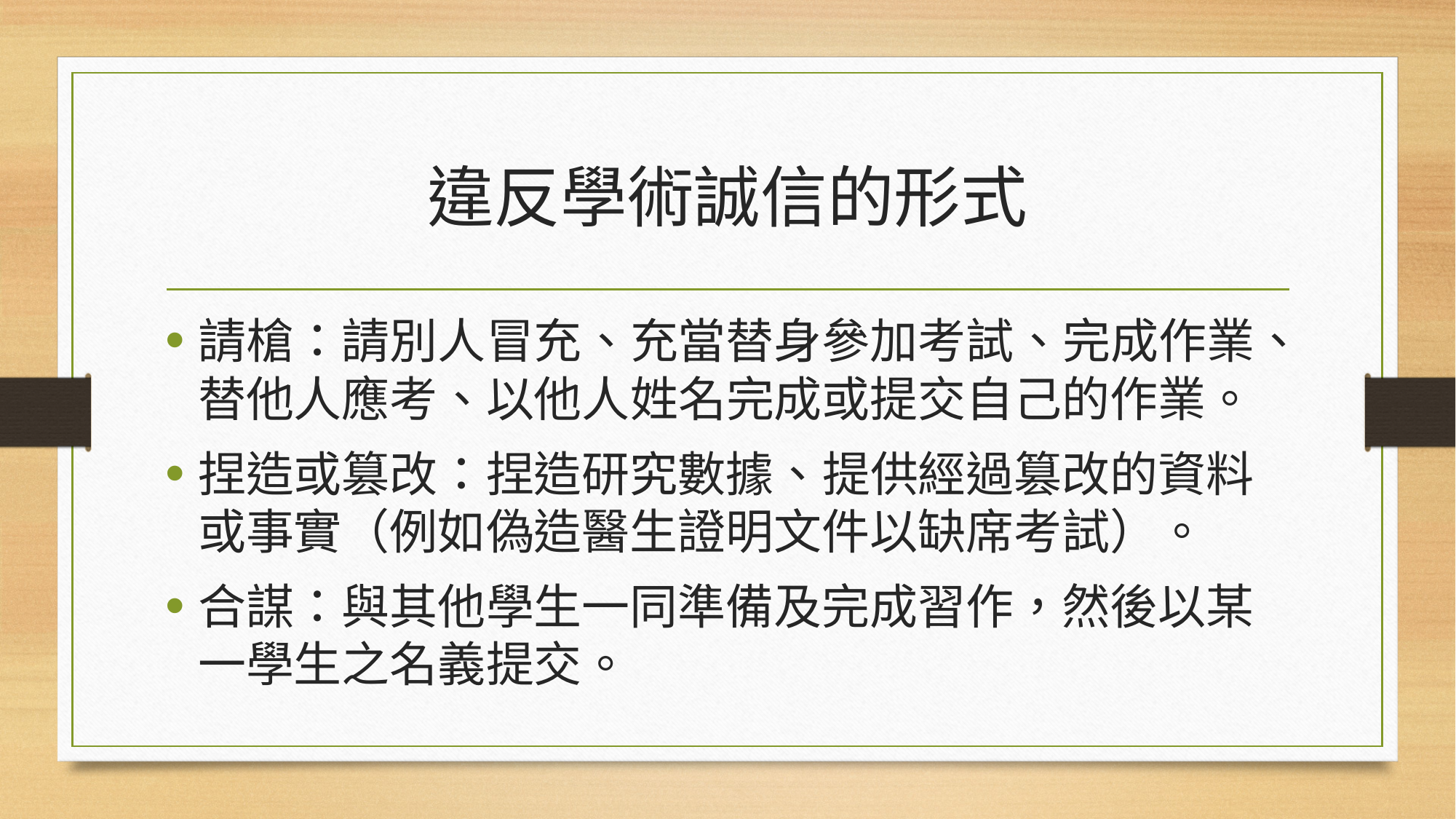

# 違反學術誠信的形式
請槍：請別人冒充、充當替身參加考試、完成作業、替他人應考、以他人姓名完成或提交自己的作業。
捏造或篡改：捏造研究數據、提供經過篡改的資料或事實（例如偽造醫生證明文件以缺席考試）。
合謀：與其他學生一同準備及完成習作，然後以某一學生之名義提交。